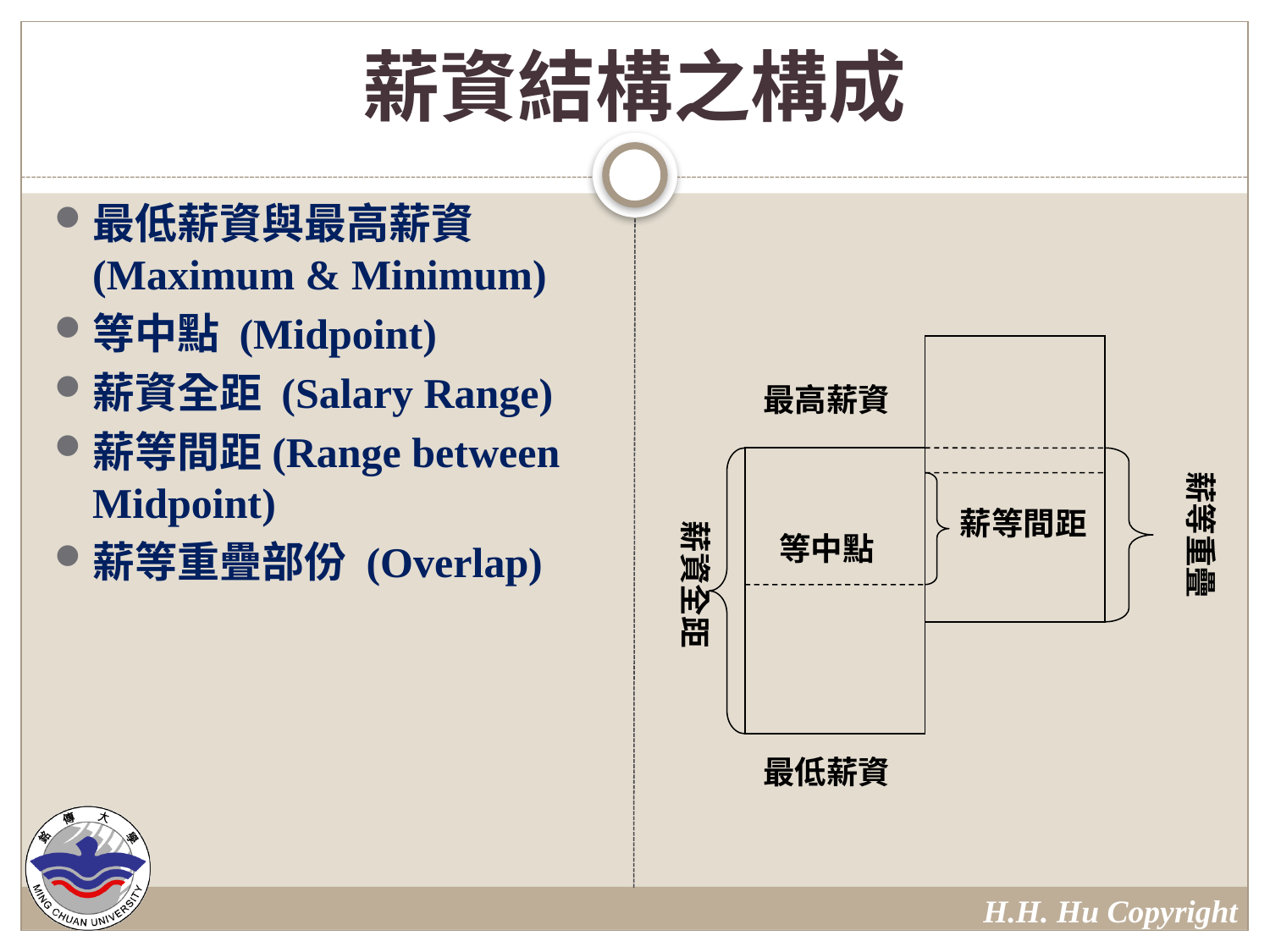

# 薪資結構之構成
最低薪資與最高薪資(Maximum & Minimum)
等中點 (Midpoint)
薪資全距 (Salary Range)
薪等間距(Range between Midpoint)
薪等重疊部份 (Overlap)

最高薪資
薪等重疊

薪資全距
薪等間距
等中點

最低薪資